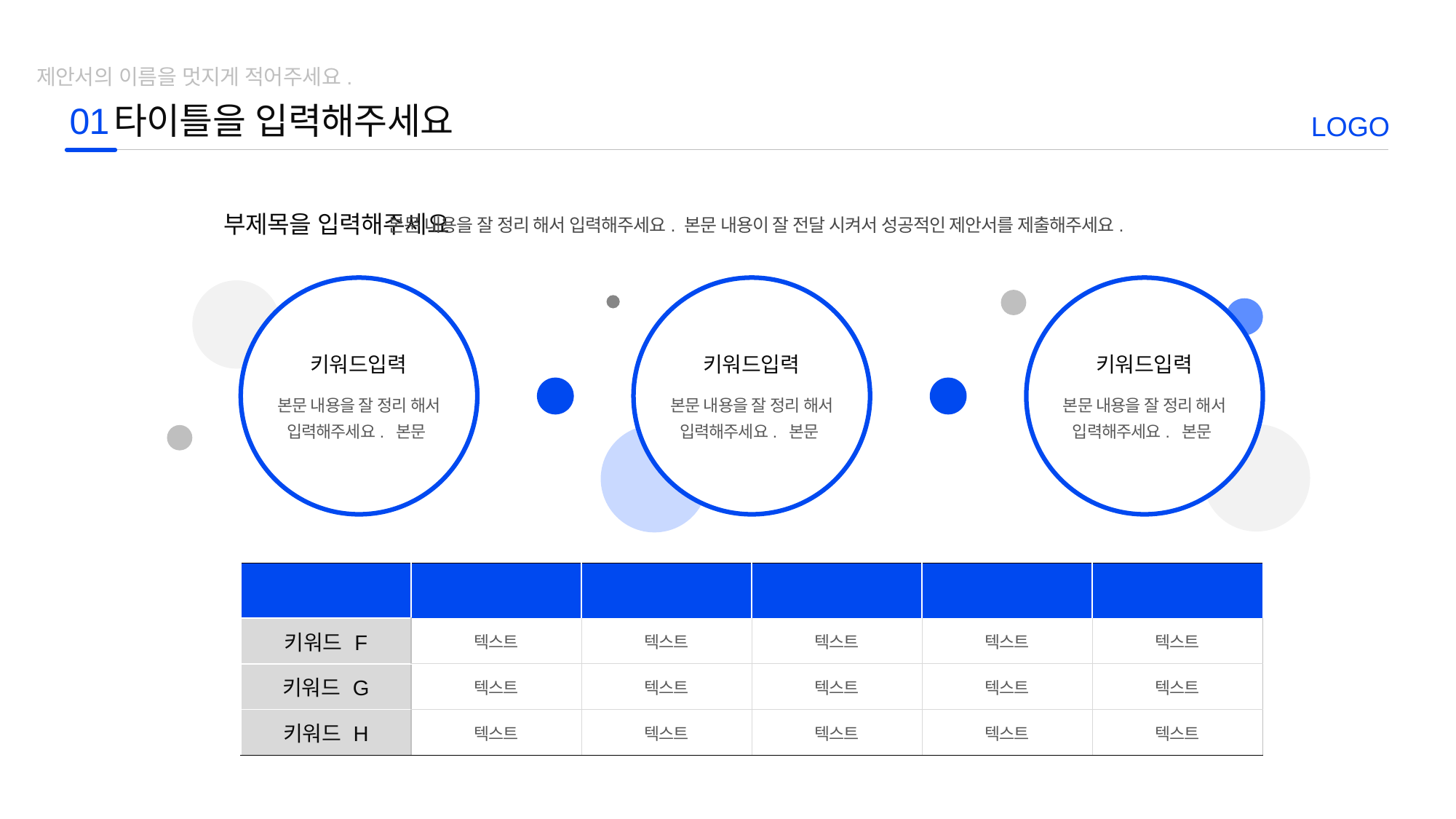

제안서의 이름을 멋지게 적어주세요.
01
타이틀을 입력해주세요
LOGO
부제목을 입력해주세요
본문 내용을 잘 정리 해서 입력해주세요. 본문 내용이 잘 전달 시켜서 성공적인 제안서를 제출해주세요.

키워드입력
키워드입력
키워드입력

본문 내용을 잘 정리 해서 입력해주세요.  본문
본문 내용을 잘 정리 해서 입력해주세요.  본문
본문 내용을 잘 정리 해서 입력해주세요.  본문

|  | 키워드A | 키워드B | 키워드C | 키워드D | 키워드E |
| --- | --- | --- | --- | --- | --- |
| 키워드 F | 텍스트 | 텍스트 | 텍스트 | 텍스트 | 텍스트 |
| 키워드 G | 텍스트 | 텍스트 | 텍스트 | 텍스트 | 텍스트 |
| 키워드 H | 텍스트 | 텍스트 | 텍스트 | 텍스트 | 텍스트 |